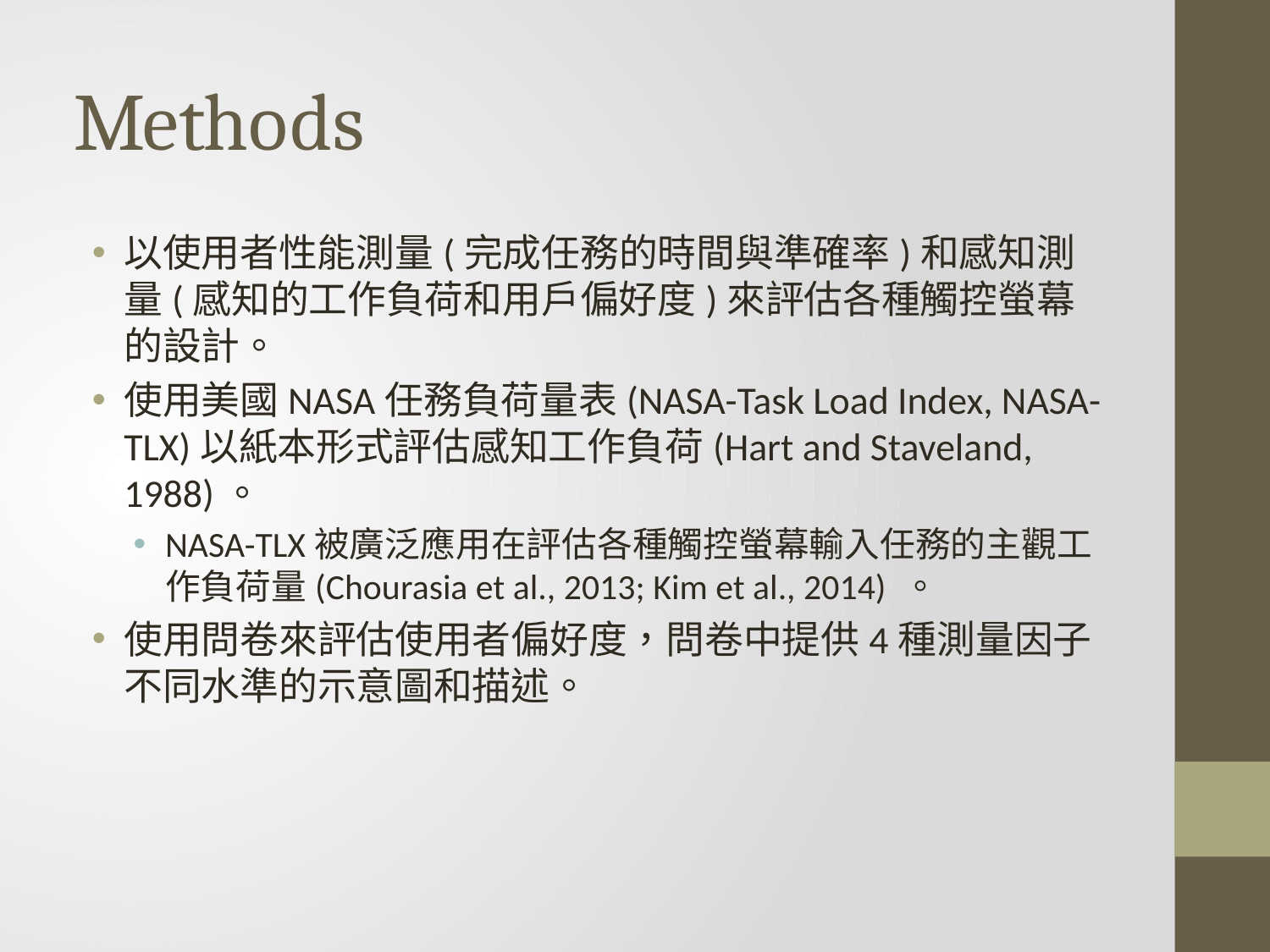

# Methods
以使用者性能測量(完成任務的時間與準確率)和感知測量(感知的工作負荷和用戶偏好度)來評估各種觸控螢幕的設計。
使用美國NASA任務負荷量表(NASA-Task Load Index, NASA-TLX)以紙本形式評估感知工作負荷(Hart and Staveland, 1988)。
NASA-TLX被廣泛應用在評估各種觸控螢幕輸入任務的主觀工作負荷量(Chourasia et al., 2013; Kim et al., 2014) 。
使用問卷來評估使用者偏好度，問卷中提供4種測量因子不同水準的示意圖和描述。